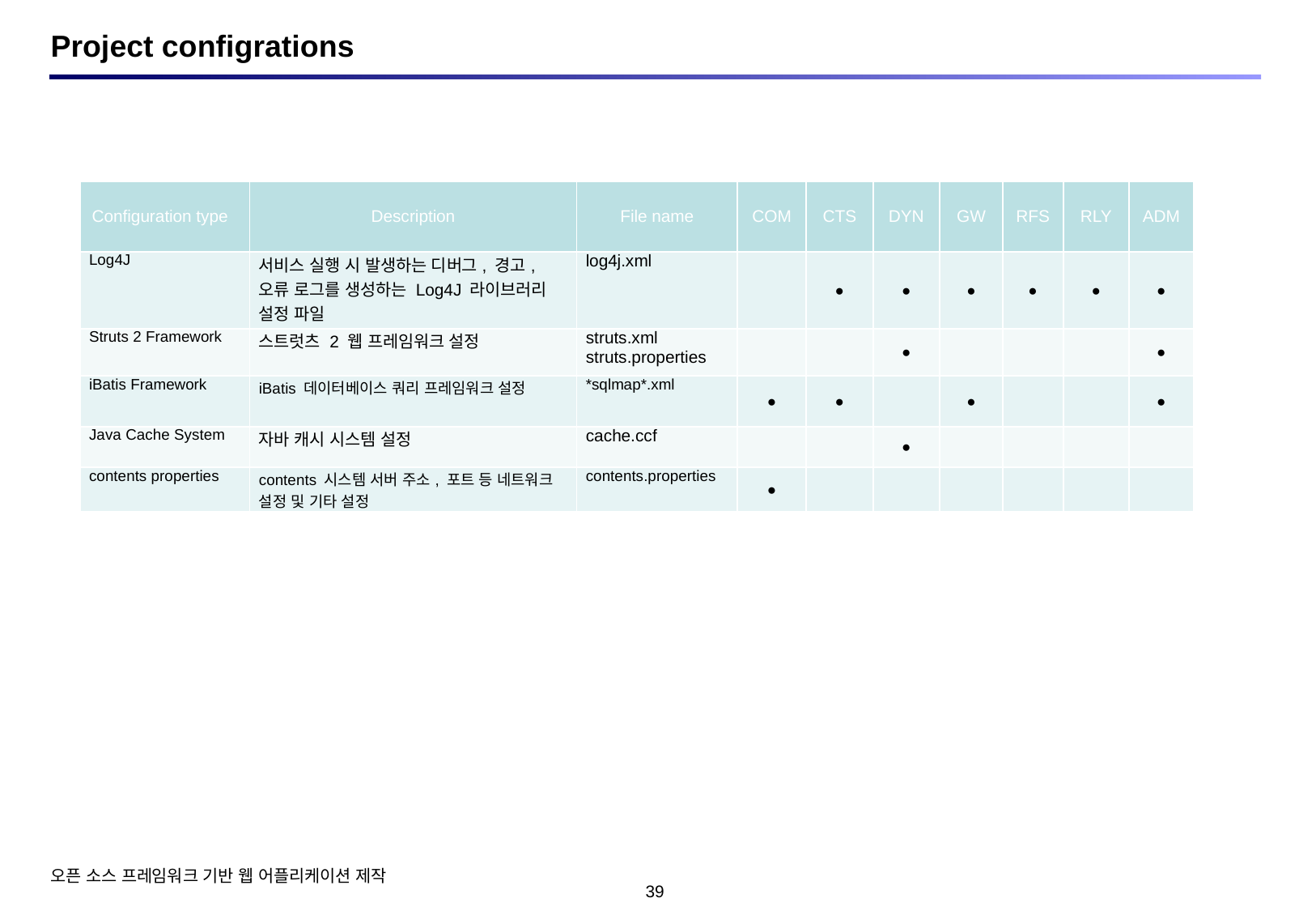

# Project configrations
| Configuration type | Description | File name | COM | CTS | DYN | GW | RFS | RLY | ADM |
| --- | --- | --- | --- | --- | --- | --- | --- | --- | --- |
| Log4J | 서비스 실행 시 발생하는 디버그, 경고, 오류 로그를 생성하는 Log4J 라이브러리 설정 파일 | log4j.xml |  | ● | ● | ● | ● | ● | ● |
| Struts 2 Framework | 스트럿츠 2 웹 프레임워크 설정 | struts.xml struts.properties |  |  | ● |  |  |  | ● |
| iBatis Framework | iBatis 데이터베이스 쿼리 프레임워크 설정 | \*sqlmap\*.xml | ● | ● |  | ● |  |  | ● |
| Java Cache System | 자바 캐시 시스템 설정 | cache.ccf |  |  | ● |  |  |  |  |
| contents properties | contents 시스템 서버 주소, 포트 등 네트워크 설정 및 기타 설정 | contents.properties | ● |  |  |  |  |  |  |